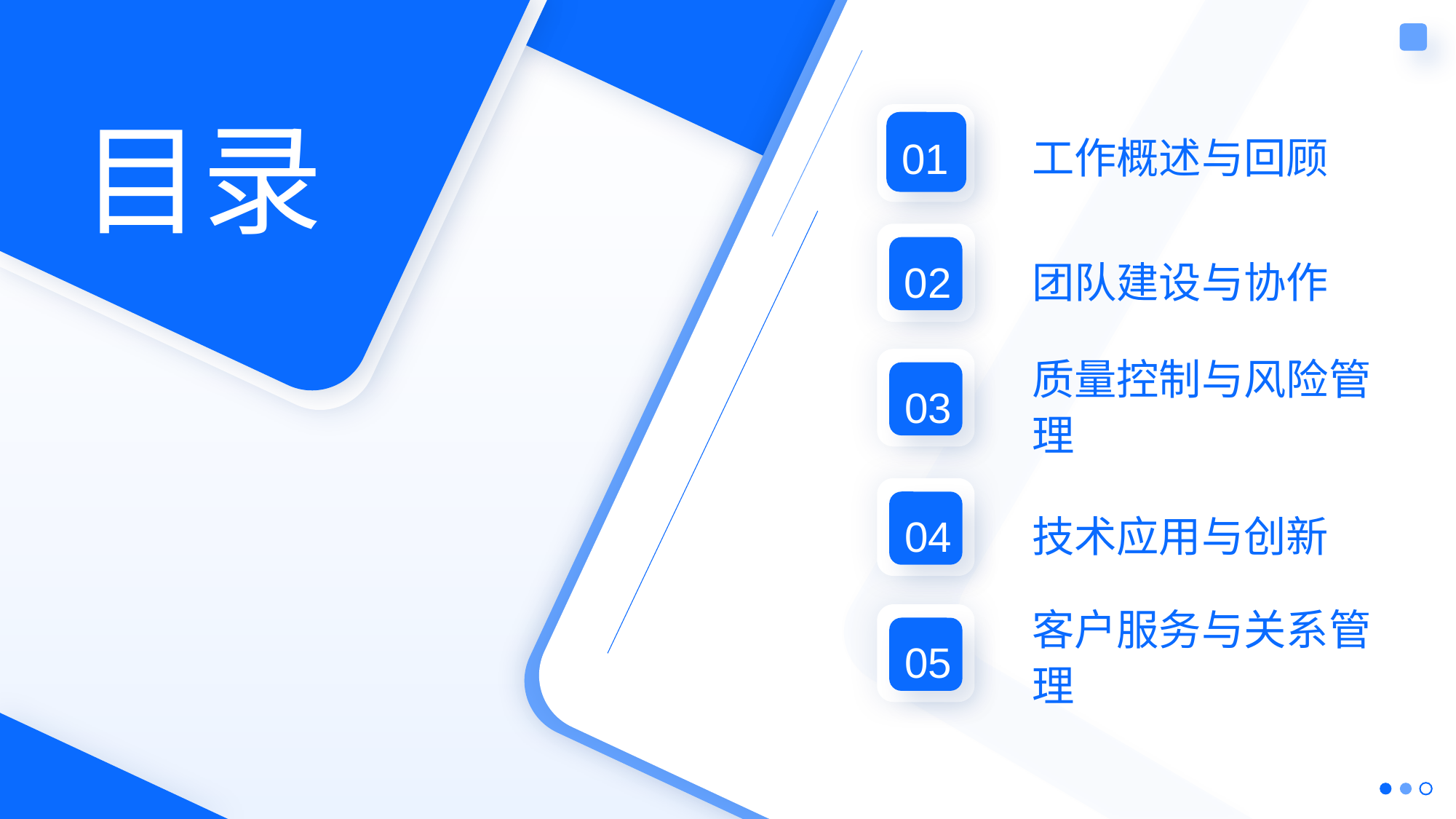

目录
工作概述与回顾

01

团队建设与协作

02
质量控制与风险管理

03
技术应用与创新

04
客户服务与关系管理

05